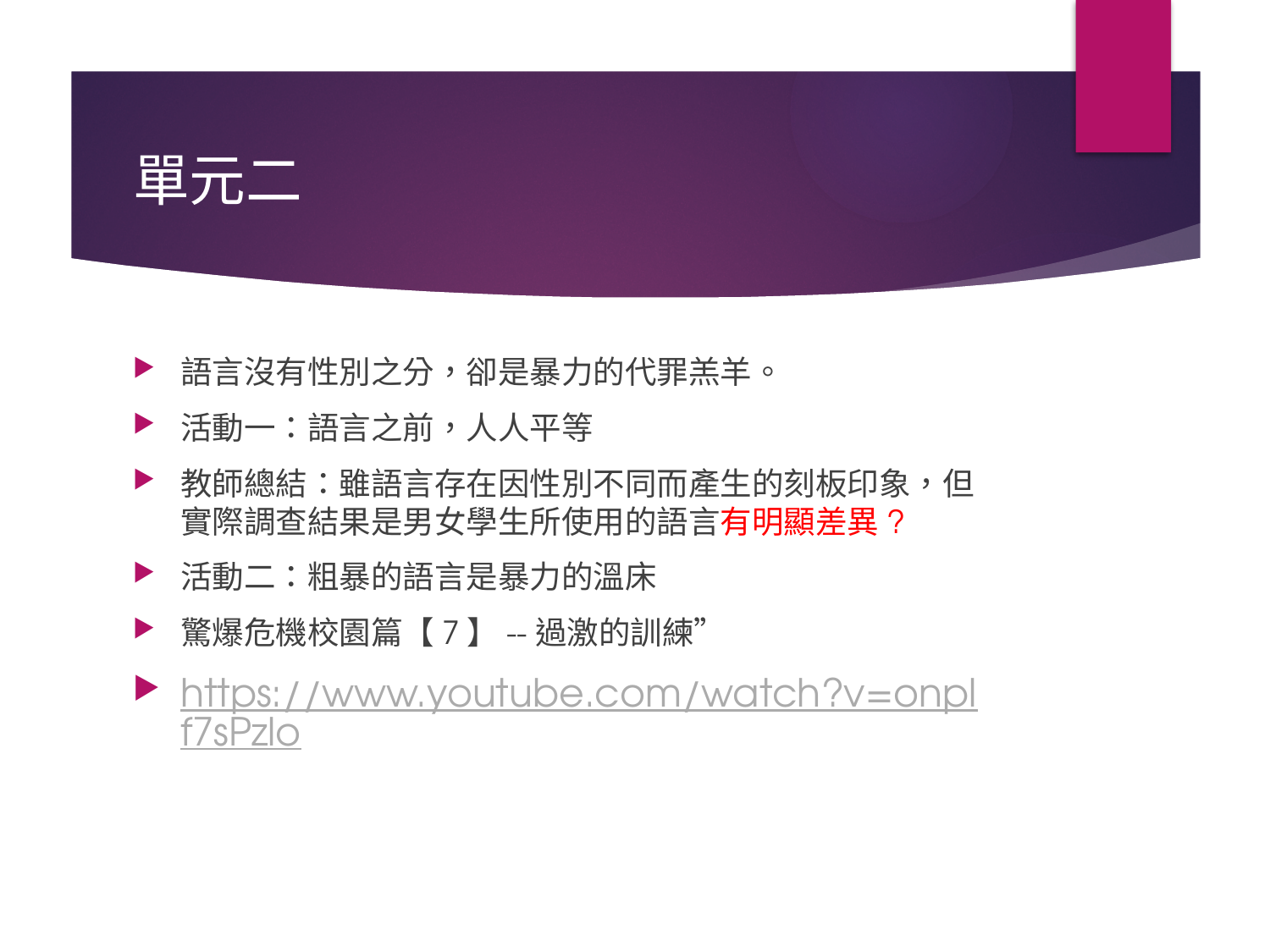

# 單元二
語言沒有性別之分，卻是暴力的代罪羔羊。
活動一：語言之前，人人平等
教師總結：雖語言存在因性別不同而產生的刻板印象，但實際調查結果是男女學生所使用的語言有明顯差異?
活動二：粗暴的語言是暴力的溫床
驚爆危機校園篇【7】--過激的訓練”
https://www.youtube.com/watch?v=onplf7sPzlo